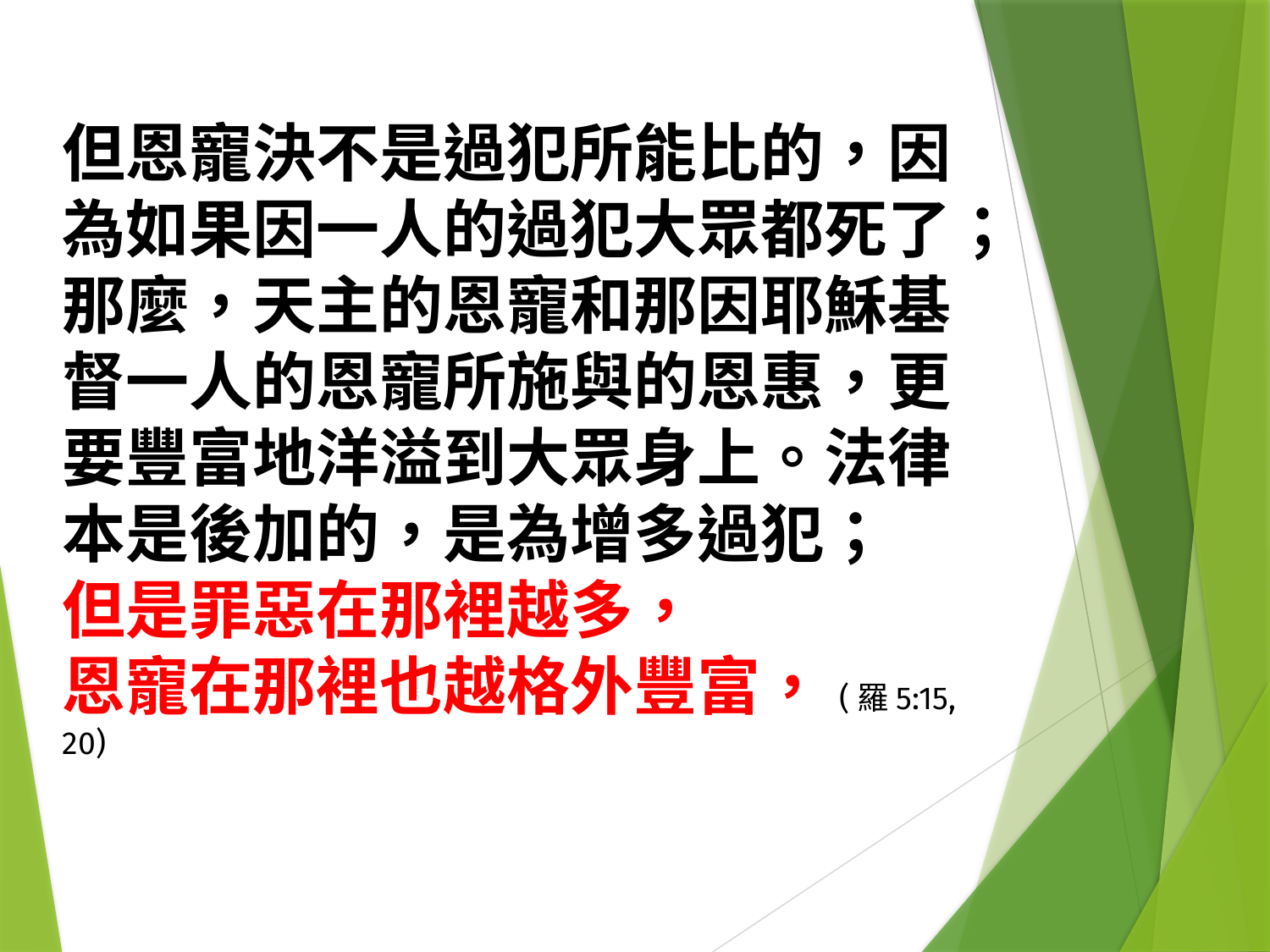

但恩寵決不是過犯所能比的，因為如果因一人的過犯大眾都死了；那麼，天主的恩寵和那因耶穌基督一人的恩寵所施與的恩惠，更要豐富地洋溢到大眾身上。法律本是後加的，是為增多過犯；
但是罪惡在那裡越多，
恩寵在那裡也越格外豐富， (羅5:15, 20)